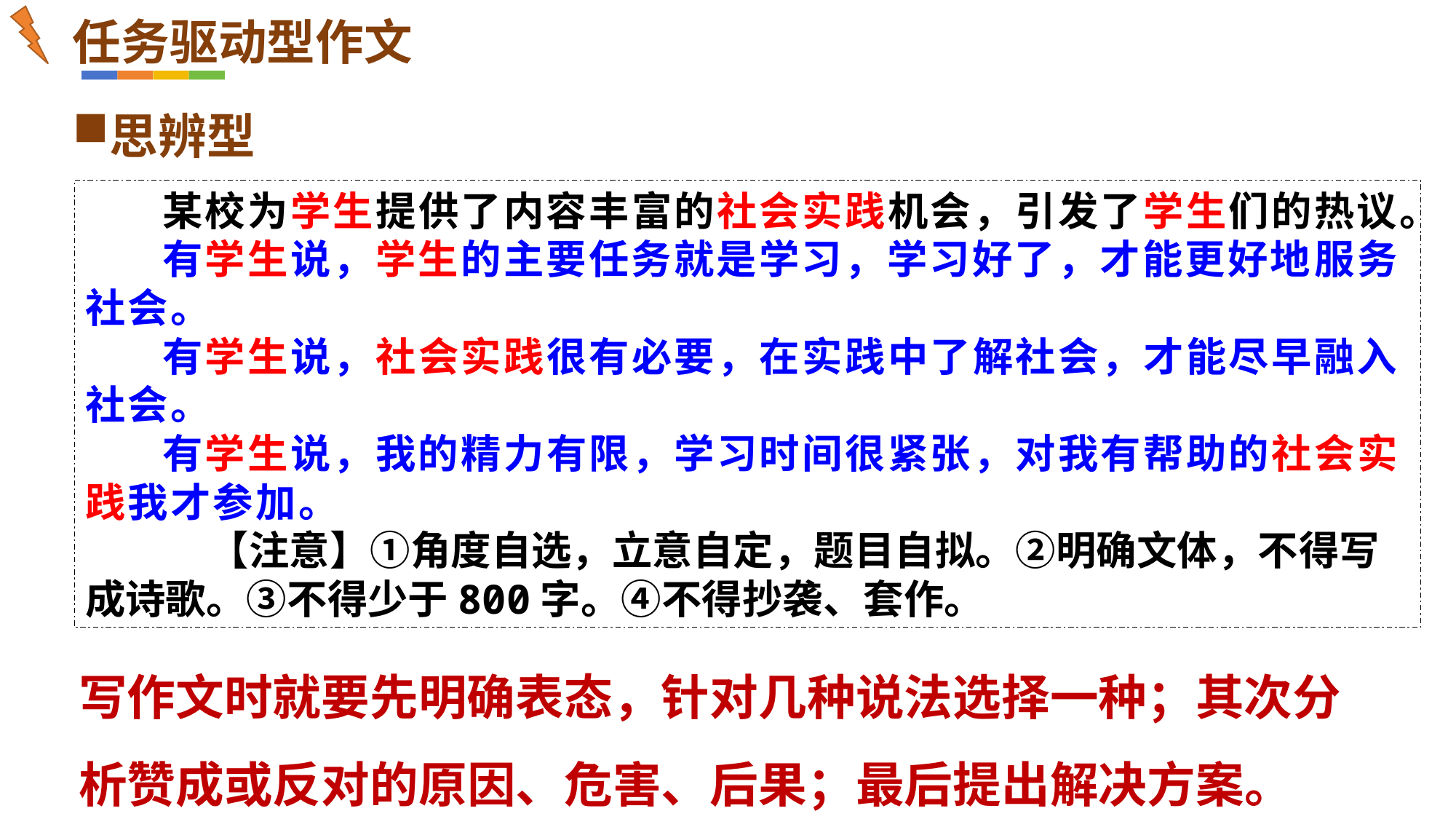

任务驱动型作文

思辨型
某校为学生提供了内容丰富的社会实践机会，引发了学生们的热议。
有学生说，学生的主要任务就是学习，学习好了，才能更好地服务社会。
有学生说，社会实践很有必要，在实践中了解社会，才能尽早融入社会。
有学生说，我的精力有限，学习时间很紧张，对我有帮助的社会实践我才参加。
    【注意】①角度自选，立意自定，题目自拟。②明确文体，不得写成诗歌。③不得少于800字。④不得抄袭、套作。
写作文时就要先明确表态，针对几种说法选择一种；其次分析赞成或反对的原因、危害、后果；最后提出解决方案。